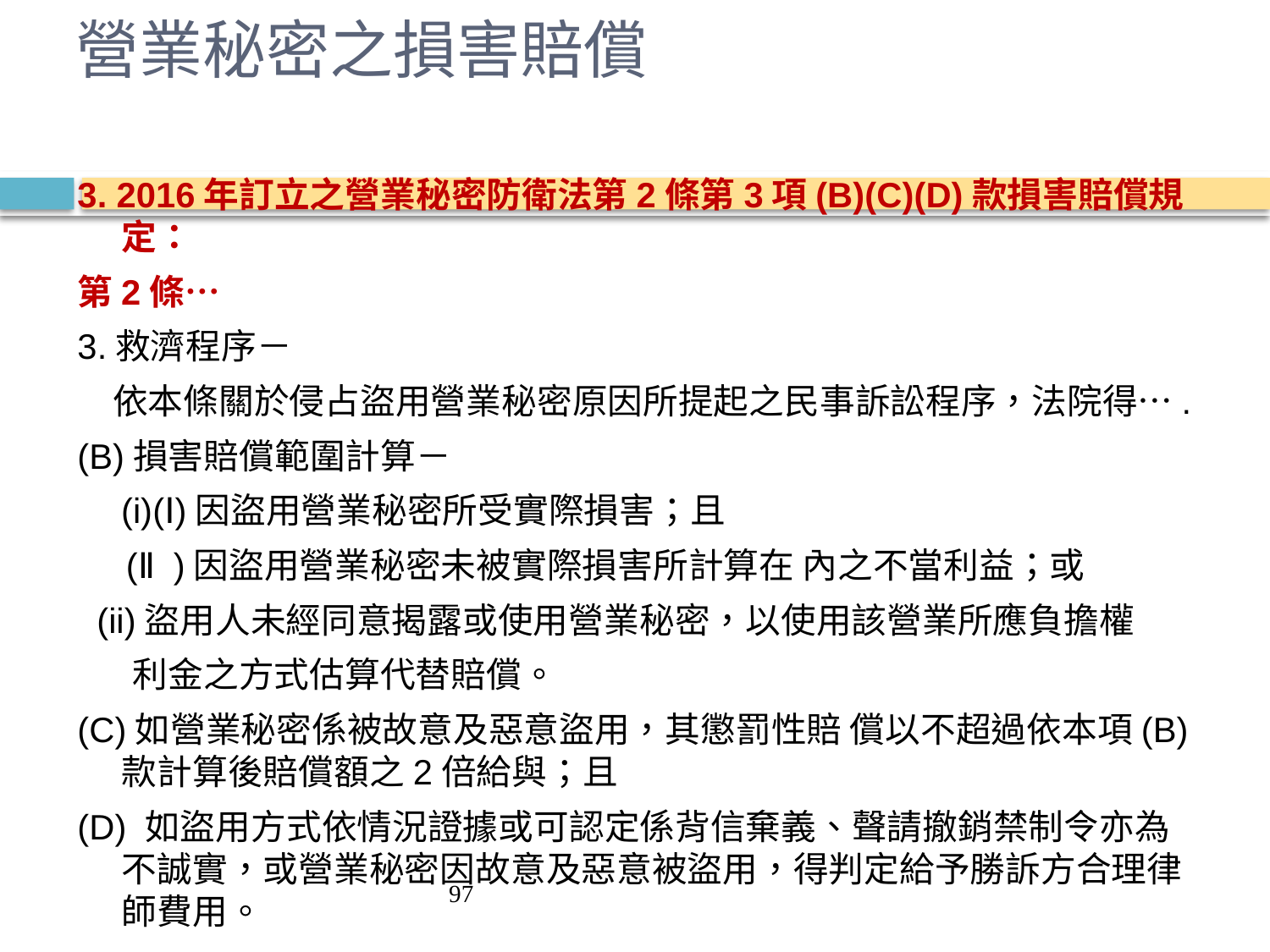

# 營業秘密之損害賠償
3. 2016年訂立之營業秘密防衛法第2條第3項(B)(C)(D)款損害賠償規定：
第2條…
3.救濟程序－
　依本條關於侵占盜用營業秘密原因所提起之民事訴訟程序，法院得….
(B)損害賠償範圍計算－
　(i)(Ⅰ)因盜用營業秘密所受實際損害；且
     (Ⅱ)因盜用營業秘密未被實際損害所計算在 內之不當利益；或
  (ii)盜用人未經同意揭露或使用營業秘密，以使用該營業所應負擔權
      利金之方式估算代替賠償。
(C)如營業秘密係被故意及惡意盜用，其懲罰性賠 償以不超過依本項(B)款計算後賠償額之2倍給與；且
(D) 如盜用方式依情況證據或可認定係背信棄義、聲請撤銷禁制令亦為不誠實，或營業秘密因故意及惡意被盜用，得判定給予勝訴方合理律師費用。

97